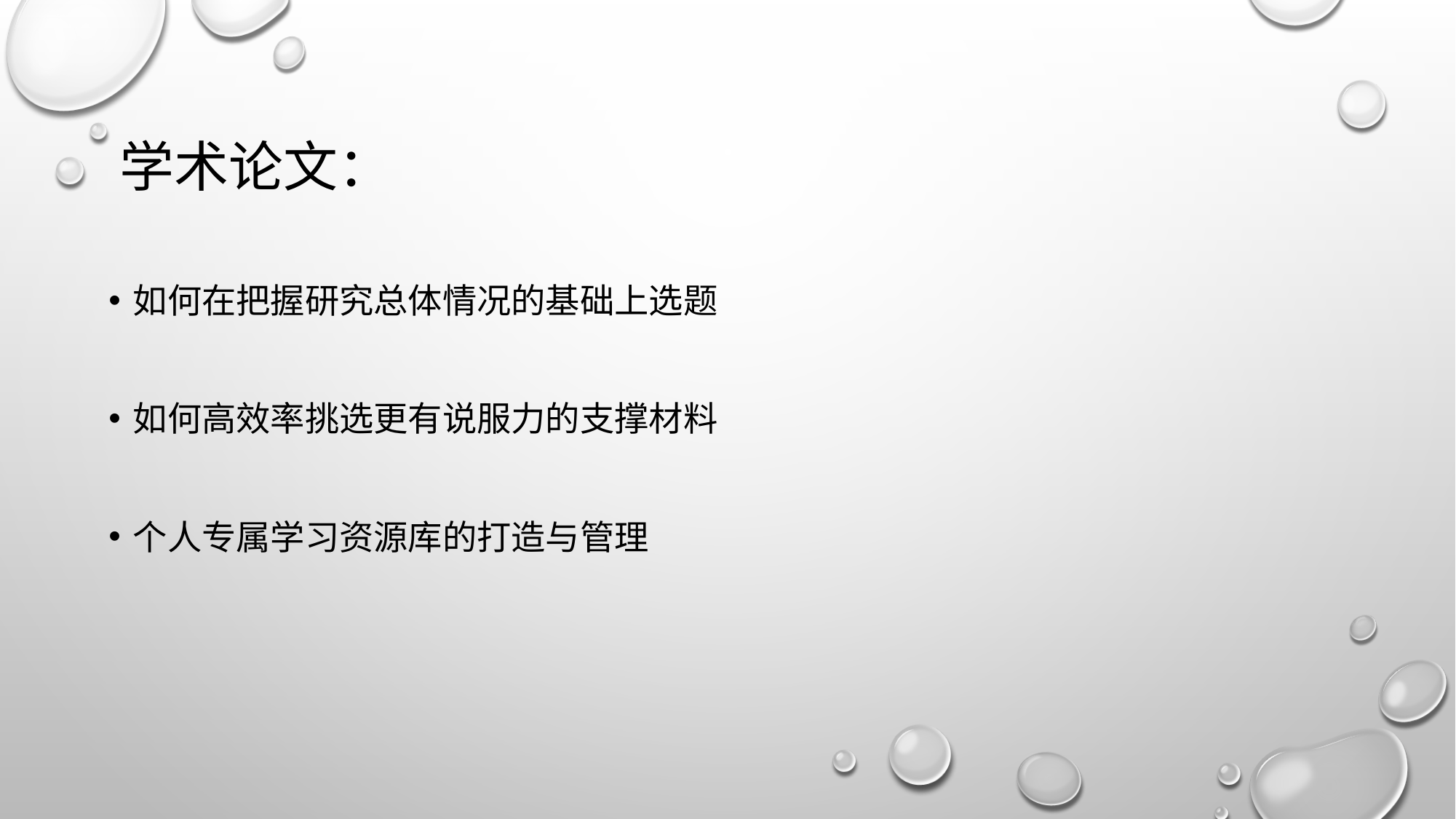

# 学术论文：
如何在把握研究总体情况的基础上选题

如何高效率挑选更有说服力的支撑材料

个人专属学习资源库的打造与管理